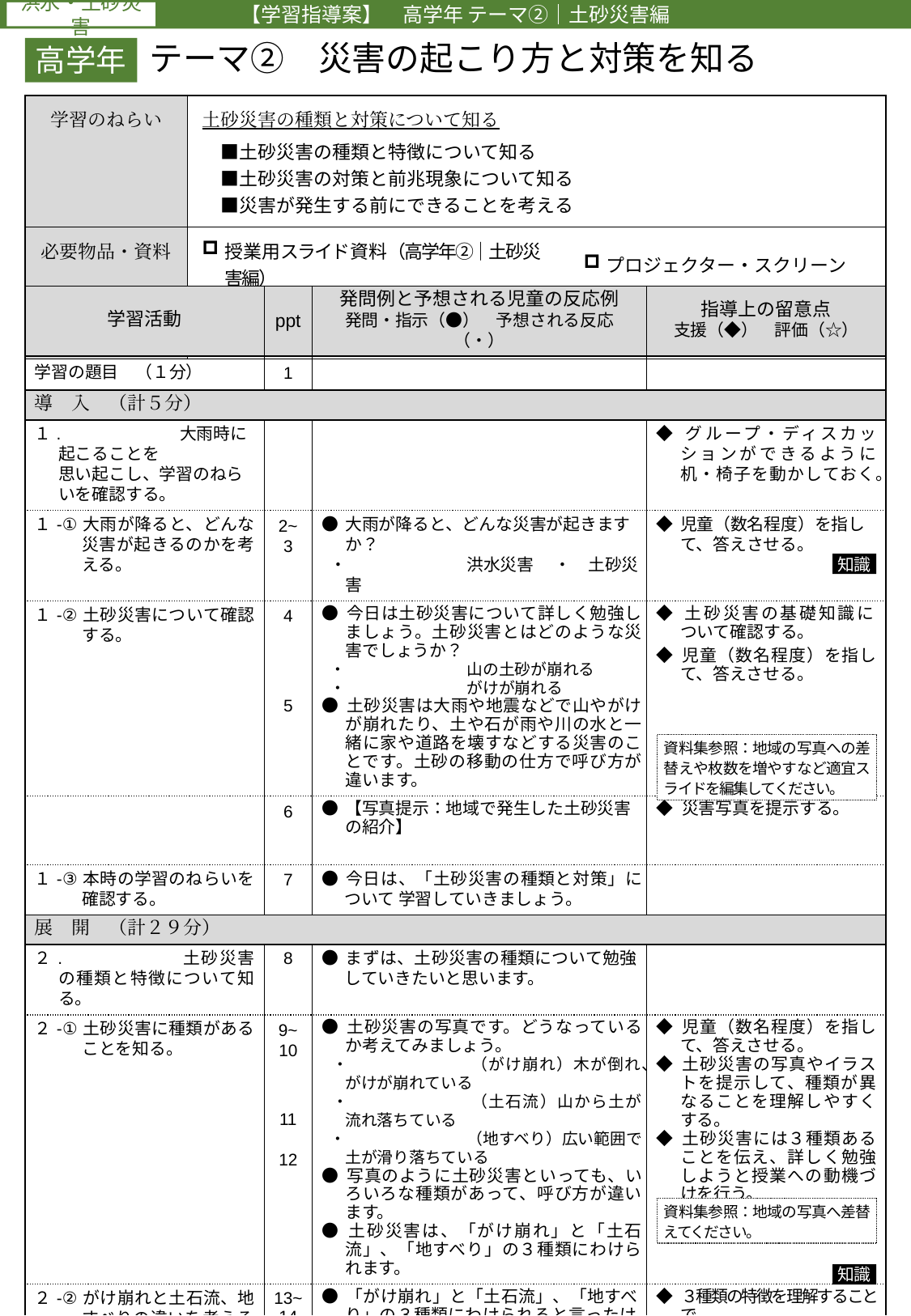

【学習指導案】　高学年 テーマ②｜土砂災害編
テーマ②　災害の起こり方と対策を知る
高学年
| 学習のねらい | 土砂災害の種類と対策について知る 　■土砂災害の種類と特徴について知る 　■土砂災害の対策と前兆現象について知る 　■災害が発生する前にできることを考える |  |
| --- | --- | --- |
| 必要物品・資料 | 授業用スライド資料（高学年②｜土砂災害編） ワークシート（高学年②｜土砂災害編） | プロジェクター・スクリーン レーザーポインター　（もしくは差し棒） |
| 学習活動 | ppt | 発問例と予想される児童の反応例 発問・指示（●）　予想される反応（・） | 指導上の留意点 支援（◆）　評価（☆） |
| --- | --- | --- | --- |
| 学習の題目　（１分） | 1 |  |  |
| 導　入　（計５分） |  |  |  |
| １. 大雨時に起こることを 思い起こし、学習のねらいを確認する。 |  |  | ◆ グループ・ディスカッションができるように机・椅子を動かしておく。 |
| １-① 大雨が降ると、どんな災害が起きるのかを考える。 | 2~ 3 | ● 大雨が降ると、どんな災害が起きますか？ ・ 洪水災害　 ・ 土砂災害 | ◆ 児童（数名程度）を指して、答えさせる。 |
| １-② 土砂災害について確認する。 | 4 5 | ● 今日は土砂災害について詳しく勉強しましょう。土砂災害とはどのような災害でしょうか？ ・ 山の土砂が崩れる ・ がけが崩れる ● 土砂災害は大雨や地震などで山やがけが崩れたり、土や石が雨や川の水と一緒に家や道路を壊すなどする災害のことです。土砂の移動の仕方で呼び方が違います。 | ◆ 土砂災害の基礎知識に ついて確認する。 ◆ 児童（数名程度）を指して、答えさせる。 |
|  | 6 | ● 【写真提示：地域で発生した土砂災害の紹介】 | ◆ 災害写真を提示する。 |
| １-③ 本時の学習のねらいを確認する。 | 7 | ● 今日は、「土砂災害の種類と対策」について 学習していきましょう。 |  |
| 展　開　（計２９分） |  |  |  |
| ２. 土砂災害の種類と特徴について知る。 | 8 | ● まずは、土砂災害の種類について勉強していきたいと思います。 |  |
| ２-① 土砂災害に種類があることを知る。 | 9~ 10 11 12 | ● 土砂災害の写真です。どうなっているか考えてみましょう。 ・ （がけ崩れ）木が倒れ、がけが崩れている ・ （土石流）山から土が流れ落ちている ・ （地すべり）広い範囲で土が滑り落ちている ● 写真のように土砂災害といっても、いろいろな種類があって、呼び方が違います。 ● 土砂災害は、「がけ崩れ」と「土石流」、「地すべり」の３種類にわけられます。 | ◆ 児童（数名程度）を指して、答えさせる。 ◆ 土砂災害の写真やイラストを提示して、種類が異なることを理解しやすくする。 ◆ 土砂災害には３種類あることを伝え、詳しく勉強しようと授業への動機づけを行う。 |
| ２-② がけ崩れと土石流、地すべりの違いを考える。 | 13~ 14 15~ 26 | ● 「がけ崩れ」と「土石流」、「地すべり」の３種類にわけられると言ったけれど、何がどう違うかイラストを見て、考えてみましょう。 ・ （がけ崩れ）がけが崩れている ・ （土石流）山から土が流れ落ちている ・ （地すべり）まとまって滑り落ちている ● 【写真提示：「がけ崩れ」と「土石流」、「地すべり」のそれぞれの特徴を教える】 | ◆ ３種類の特徴を理解することで それぞれどのように危険か知る。 ◆ 地域の災害写真を提示する。 ◆ 写真ほか、スライド埋め込み動画を再生して、理解を深める。 ☆ がけ崩れ・土石流・地すべりの特徴を理解する。 |
知識
資料集参照：地域の写真への差替えや枚数を増やすなど適宜スライドを編集してください。
資料集参照：地域の写真へ差替えてください。
知識